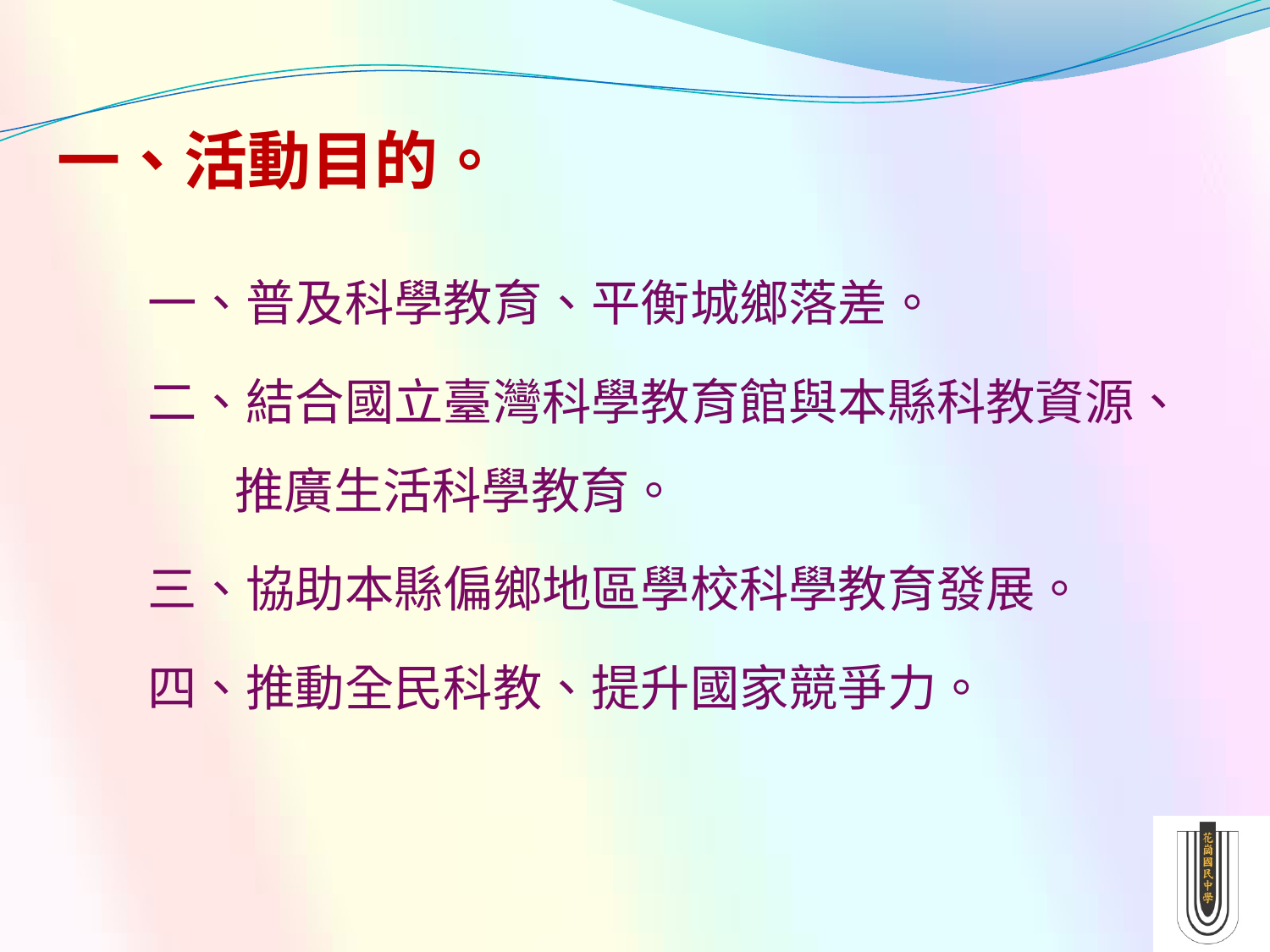

一、活動目的。
一、普及科學教育、平衡城鄉落差。
二、結合國立臺灣科學教育館與本縣科教資源、推廣生活科學教育。
三、協助本縣偏鄉地區學校科學教育發展。
四、推動全民科教、提升國家競爭力。